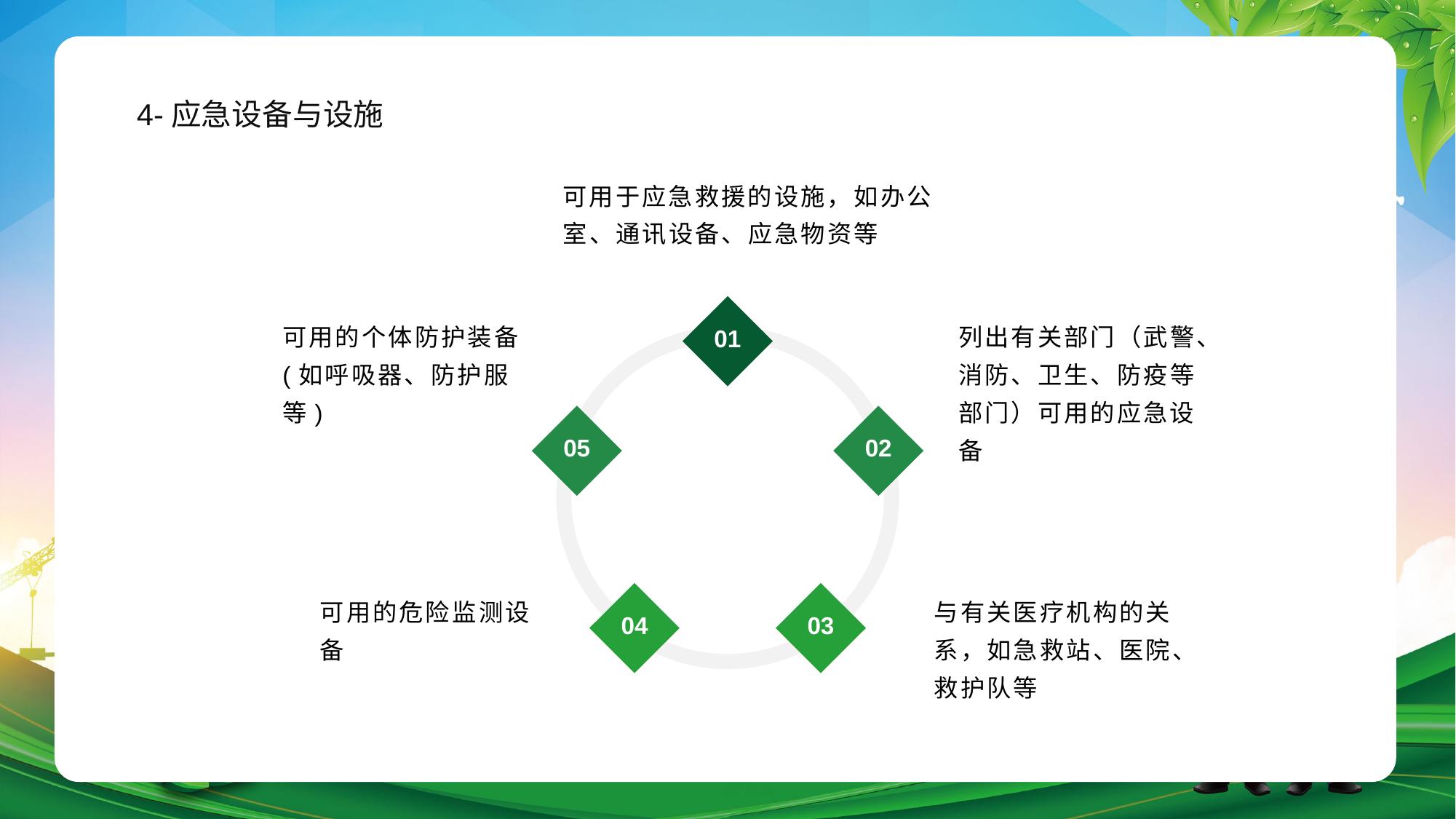

4-应急设备与设施
可用于应急救援的设施，如办公室、通讯设备、应急物资等

可用的个体防护装备(如呼吸器、防护服等)
列出有关部门（武警、消防、卫生、防疫等部门）可用的应急设备
01

05
02

可用的危险监测设备
与有关医疗机构的关系，如急救站、医院、救护队等
04
03